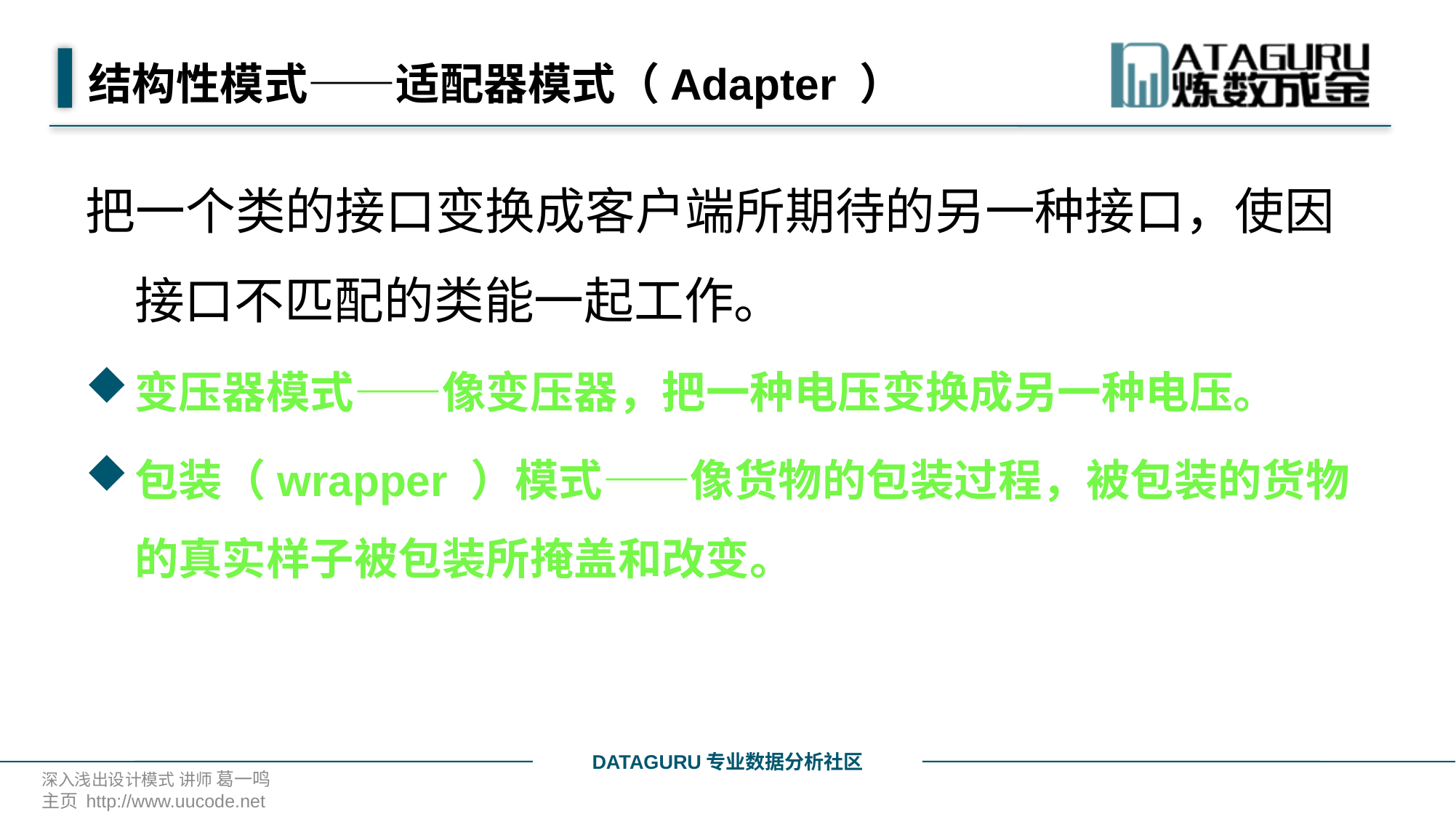

# 结构性模式——适配器模式（Adapter ）
把一个类的接口变换成客户端所期待的另一种接口，使因接口不匹配的类能一起工作。
变压器模式——像变压器，把一种电压变换成另一种电压。
包装（wrapper ）模式——像货物的包装过程，被包装的货物的真实样子被包装所掩盖和改变。